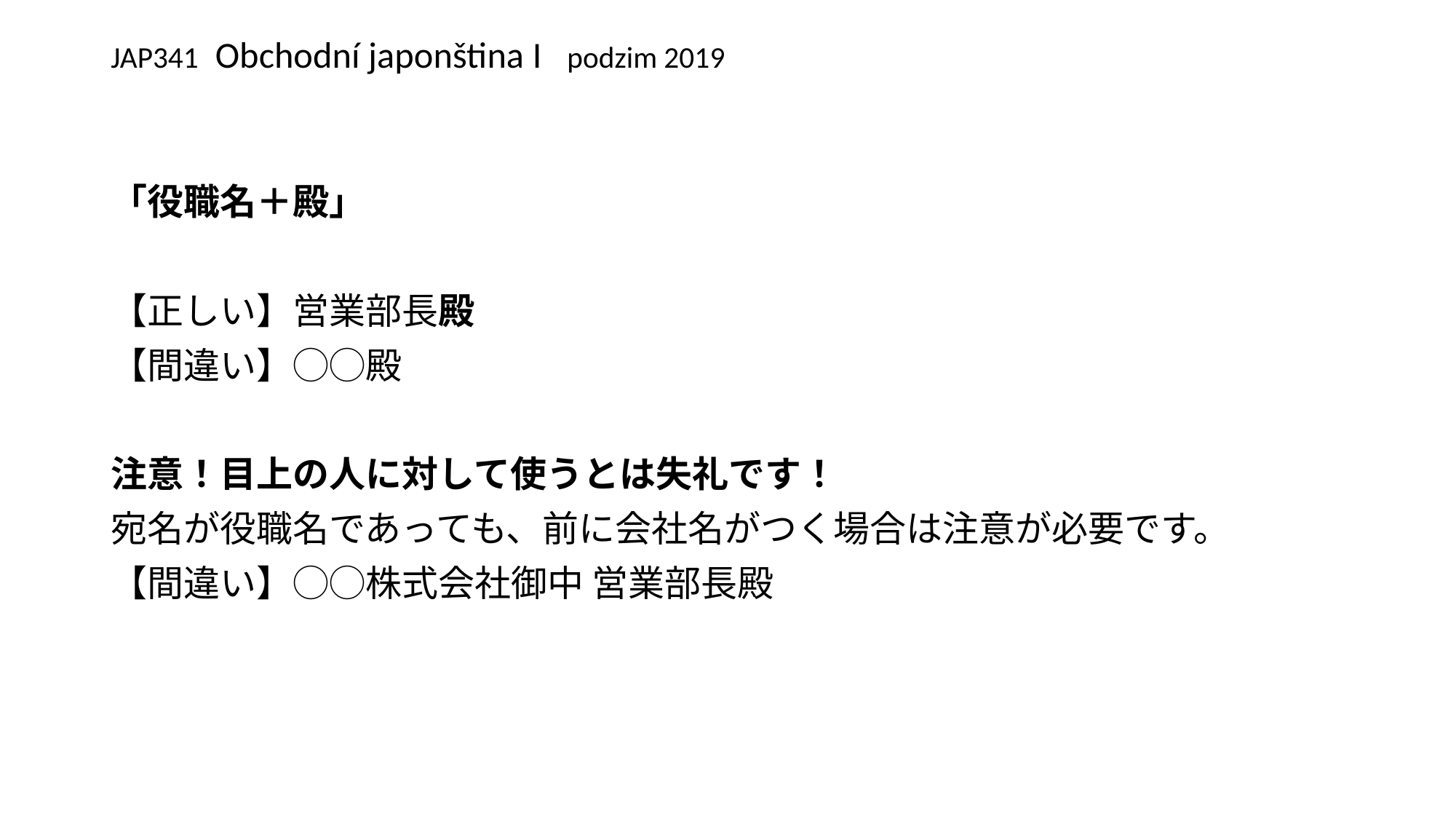

# JAP341  Obchodní japonština I   podzim 2019
「役職名＋殿」

【正しい】営業部長殿
【間違い】◯◯殿

注意！目上の人に対して使うとは失礼です！
宛名が役職名であっても、前に会社名がつく場合は注意が必要です。
【間違い】◯◯株式会社御中 営業部長殿